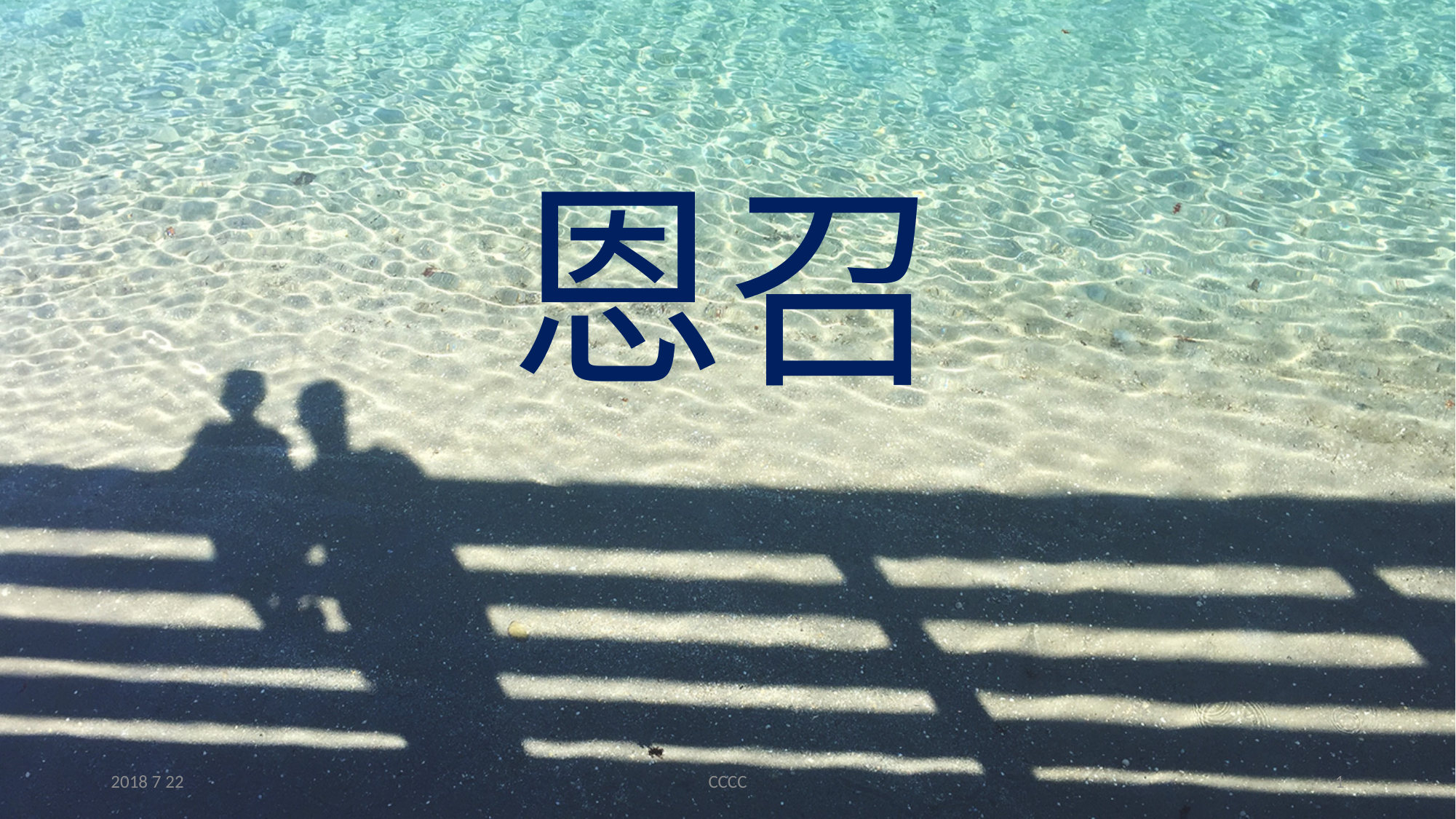

# 恩召
2018 7 22
CCCC
1